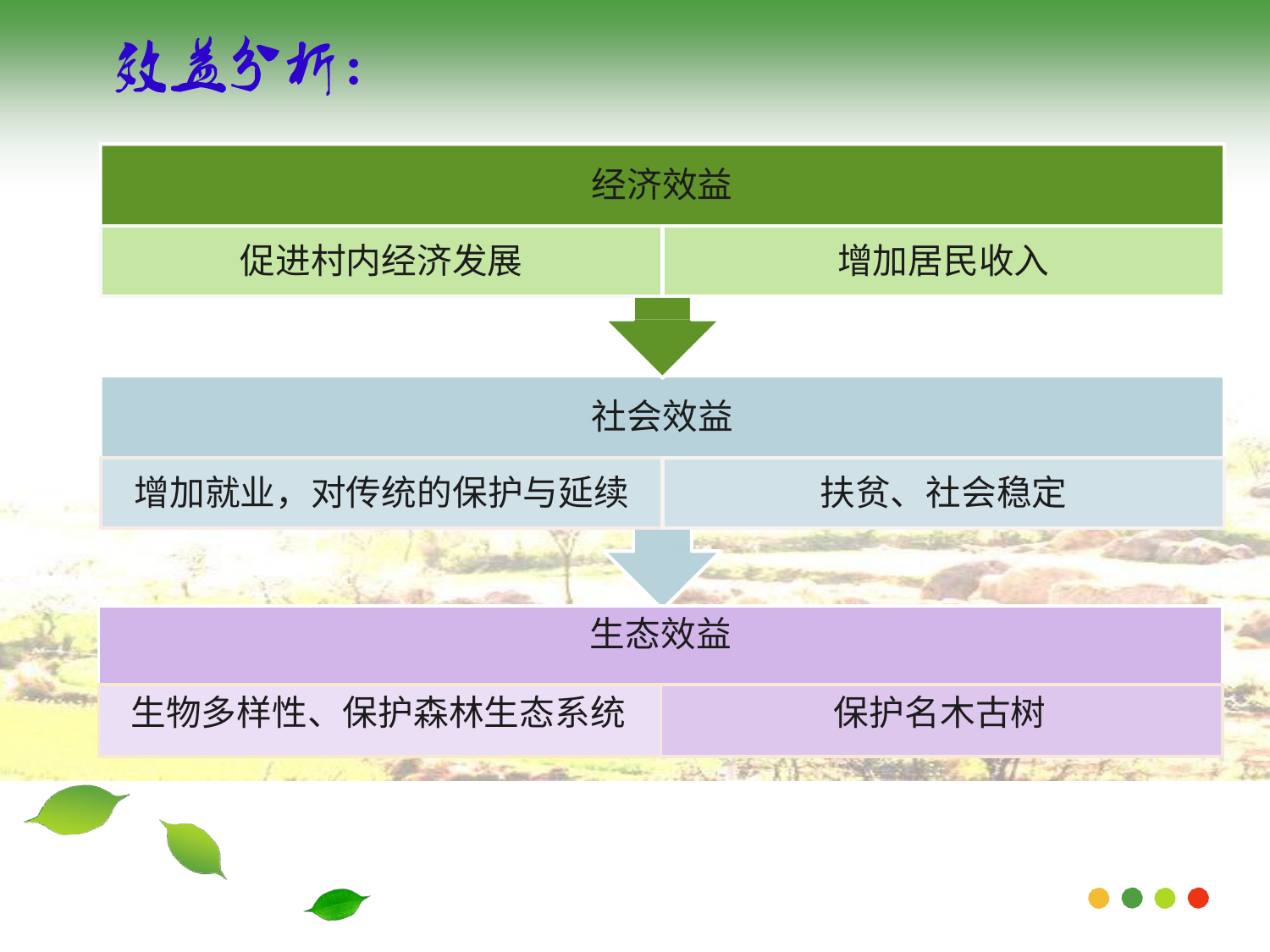

经济效益

促进村内经济发展
增加居民收入

社会效益

增加就业，对传统的保护与延续
扶贫、社会稳定
| 生态效益 |  |
| --- | --- |
| 生物多样性、保护森林生态系统 | 保护名木古树 |